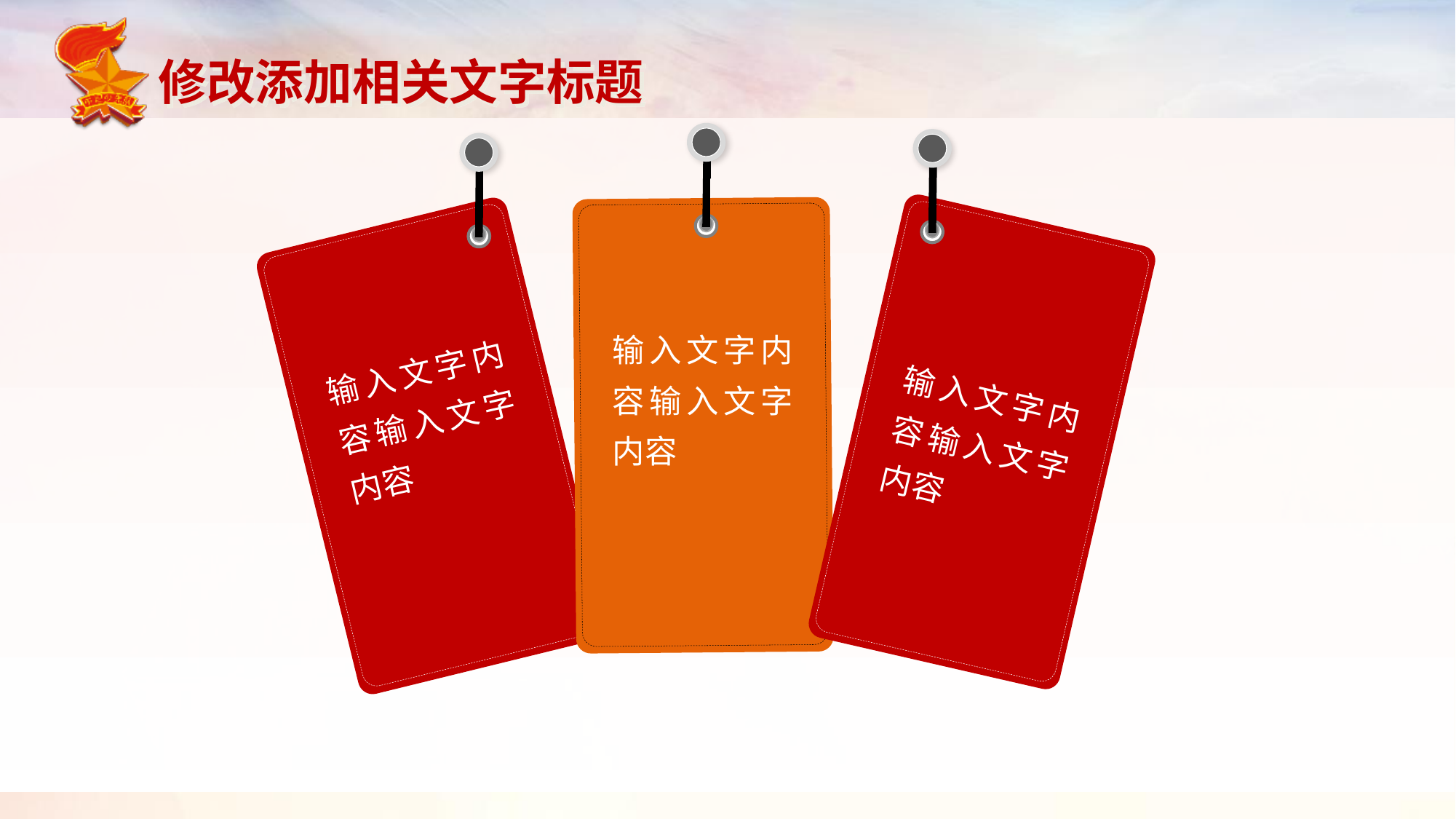

修改添加相关文字标题

输入文字内容输入文字内容

输入文字内容输入文字内容

输入文字内容输入文字内容